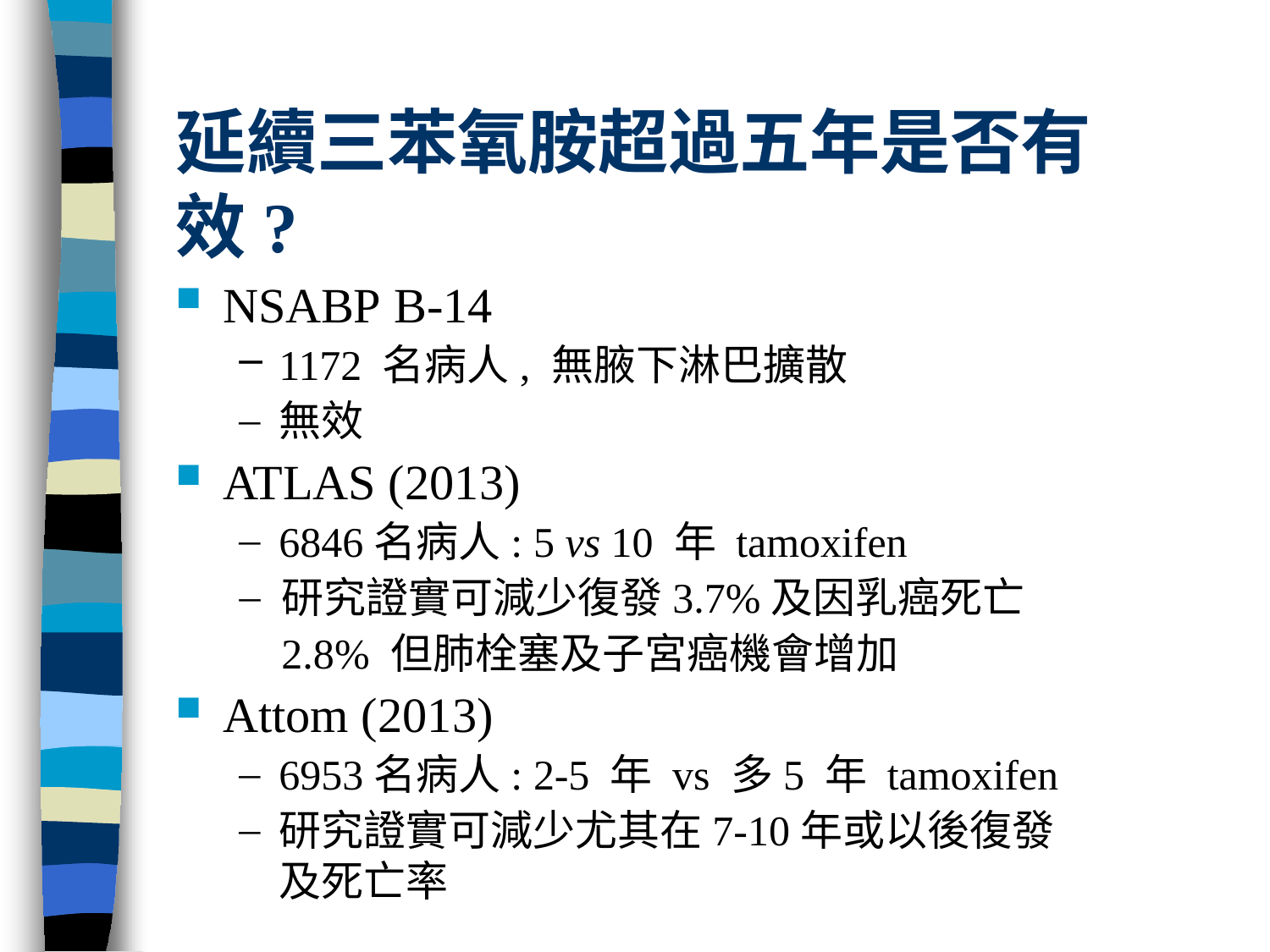

# 延續三苯氧胺超過五年是否有效?

NSABP B-14
1172 名病人, 無腋下淋巴擴散
無效
ATLAS (2013)
6846名病人: 5 vs 10 年 tamoxifen
研究證實可減少復發3.7%及因乳癌死亡2.8% 但肺栓塞及子宮癌機會增加
Attom (2013)
6953名病人: 2-5 年 vs 多5 年 tamoxifen
研究證實可減少尤其在7-10年或以後復發及死亡率